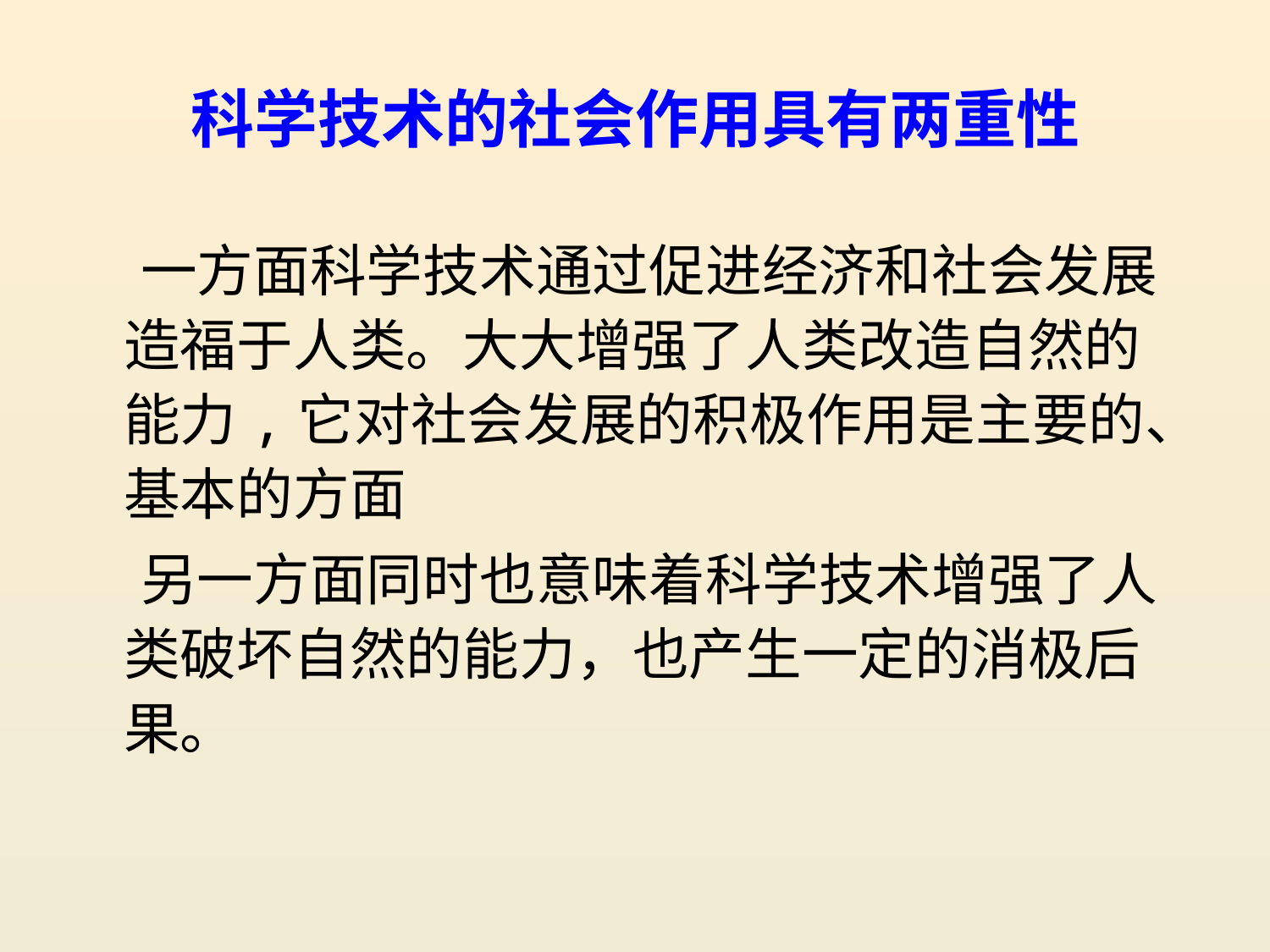

# 科学技术的社会作用具有两重性
    一方面科学技术通过促进经济和社会发展造福于人类。大大增强了人类改造自然的能力,它对社会发展的积极作用是主要的、基本的方面
    另一方面同时也意味着科学技术增强了人类破坏自然的能力，也产生一定的消极后果。